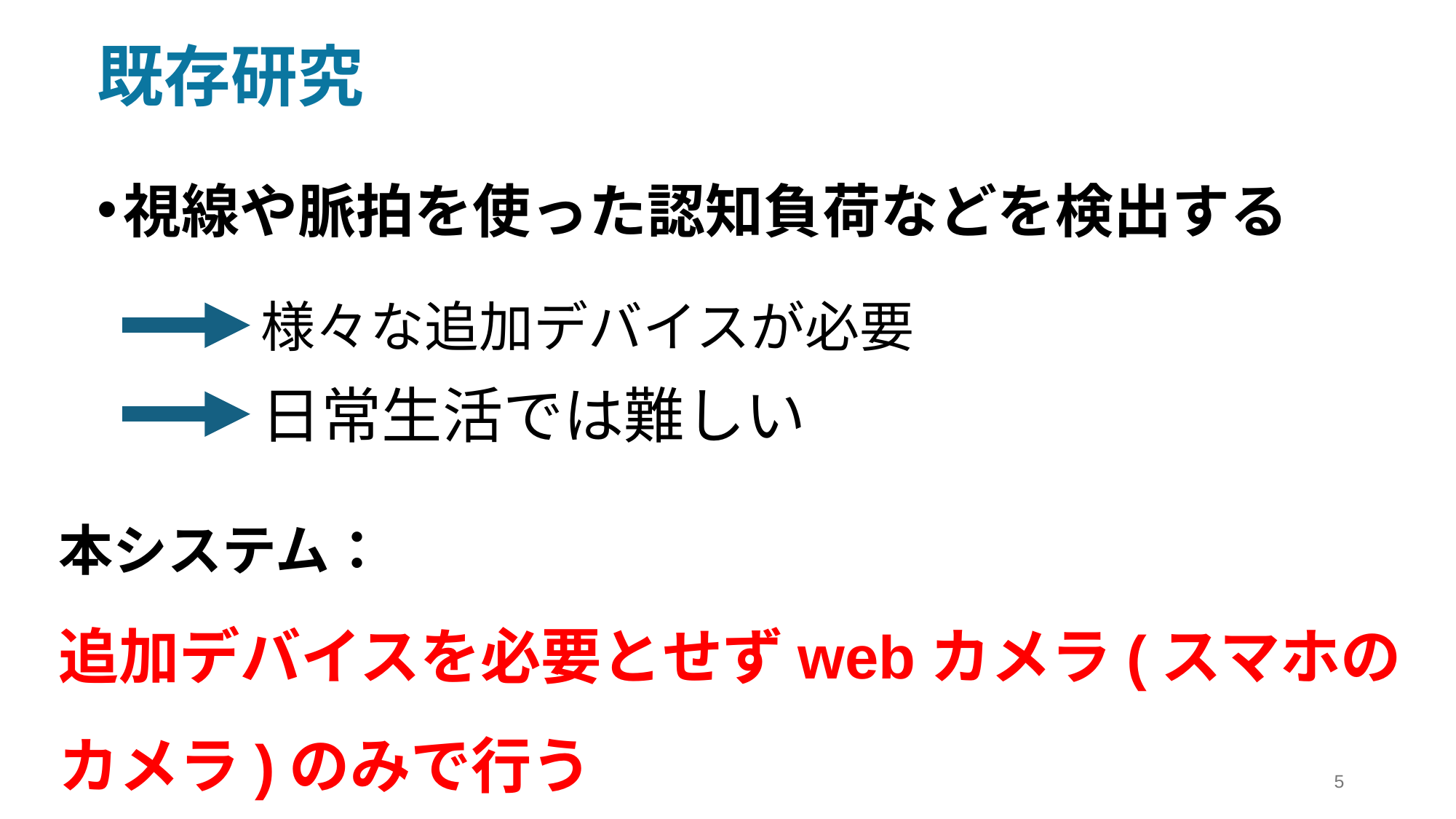

# 既存研究
視線や脈拍を使った認知負荷などを検出する
様々な追加デバイスが必要
日常生活では難しい
本システム：
追加デバイスを必要とせずwebカメラ(スマホのカメラ)のみで行う
5